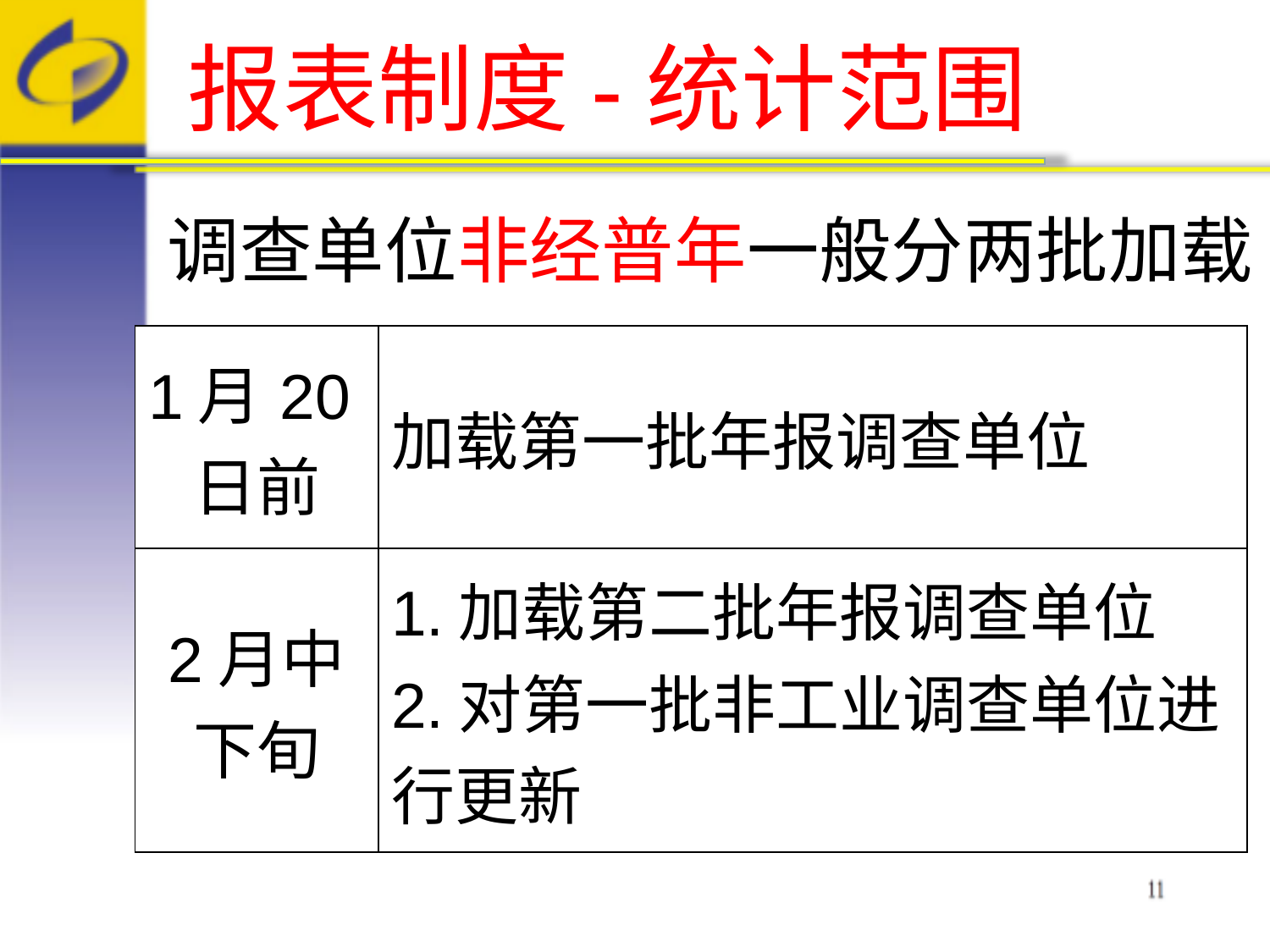

# 报表制度-统计范围

调查单位非经普年一般分两批加载
| 1月20日前 | 加载第一批年报调查单位 |
| --- | --- |
| 2月中下旬 | 1.加载第二批年报调查单位 2.对第一批非工业调查单位进行更新 |